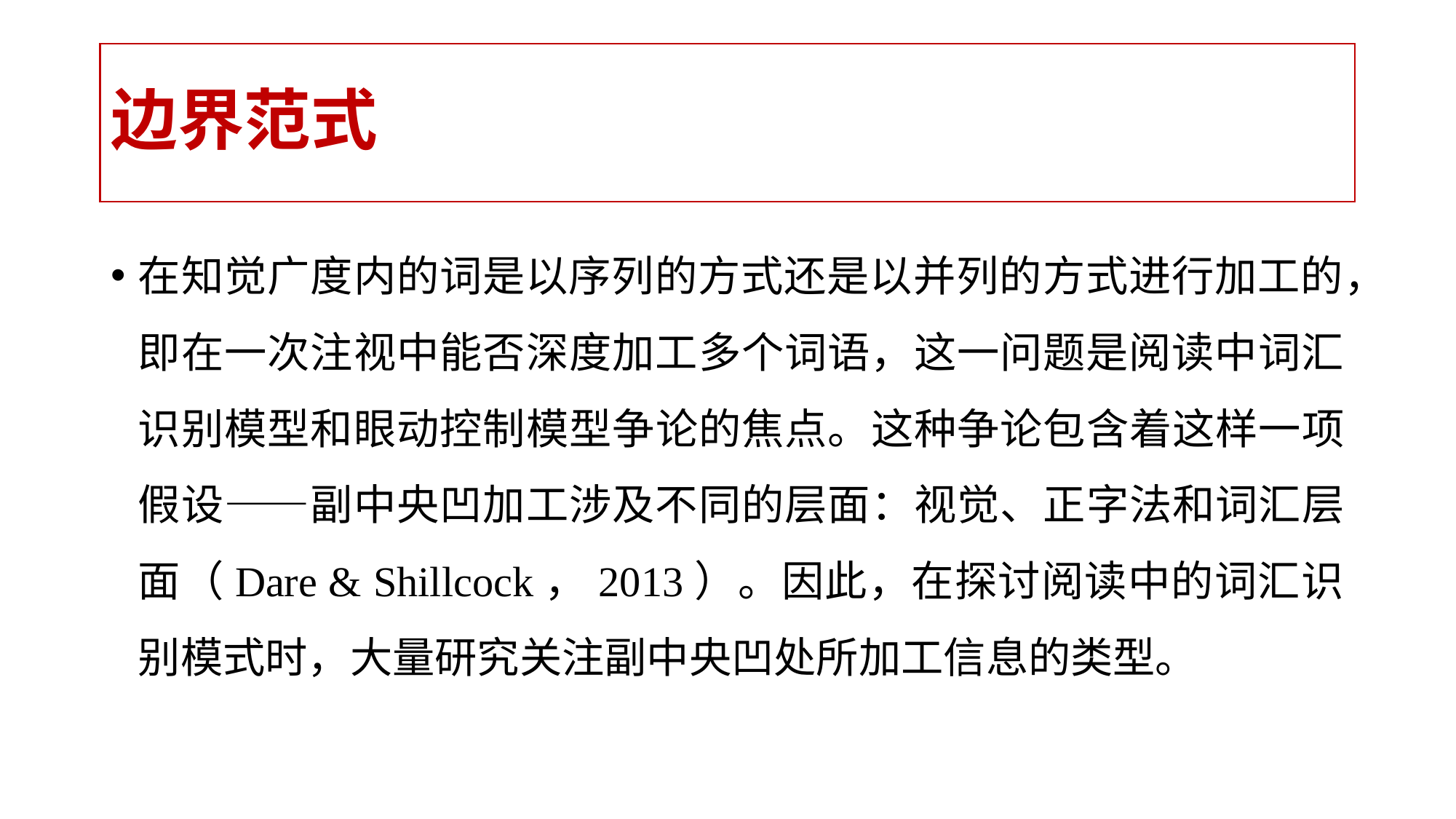

# 边界范式
在知觉广度内的词是以序列的方式还是以并列的方式进行加工的，即在一次注视中能否深度加工多个词语，这一问题是阅读中词汇识别模型和眼动控制模型争论的焦点。这种争论包含着这样一项假设——副中央凹加工涉及不同的层面：视觉、正字法和词汇层面（Dare & Shillcock，2013）。因此，在探讨阅读中的词汇识别模式时，大量研究关注副中央凹处所加工信息的类型。